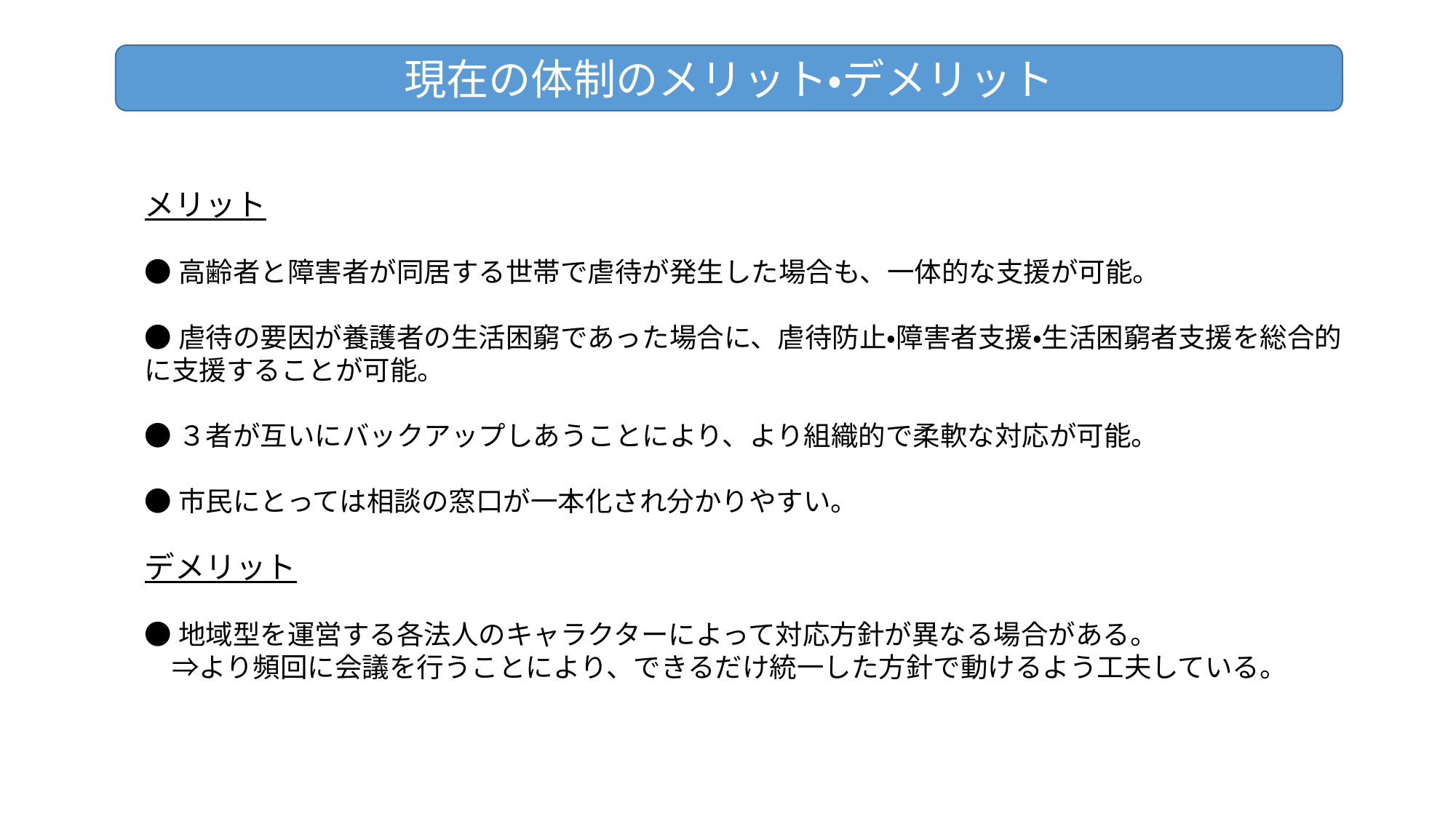

現在の体制のメリット・デメリット
メリット

●高齢者と障害者が同居する世帯で虐待が発生した場合も、一体的な支援が可能。

●虐待の要因が養護者の生活困窮であった場合に、虐待防止・障害者支援・生活困窮者支援を総合的に支援することが可能。

●３者が互いにバックアップしあうことにより、より組織的で柔軟な対応が可能。

●市民にとっては相談の窓口が一本化され分かりやすい。
デメリット

●地域型を運営する各法人のキャラクターによって対応方針が異なる場合がある。
　⇒より頻回に会議を行うことにより、できるだけ統一した方針で動けるよう工夫している。